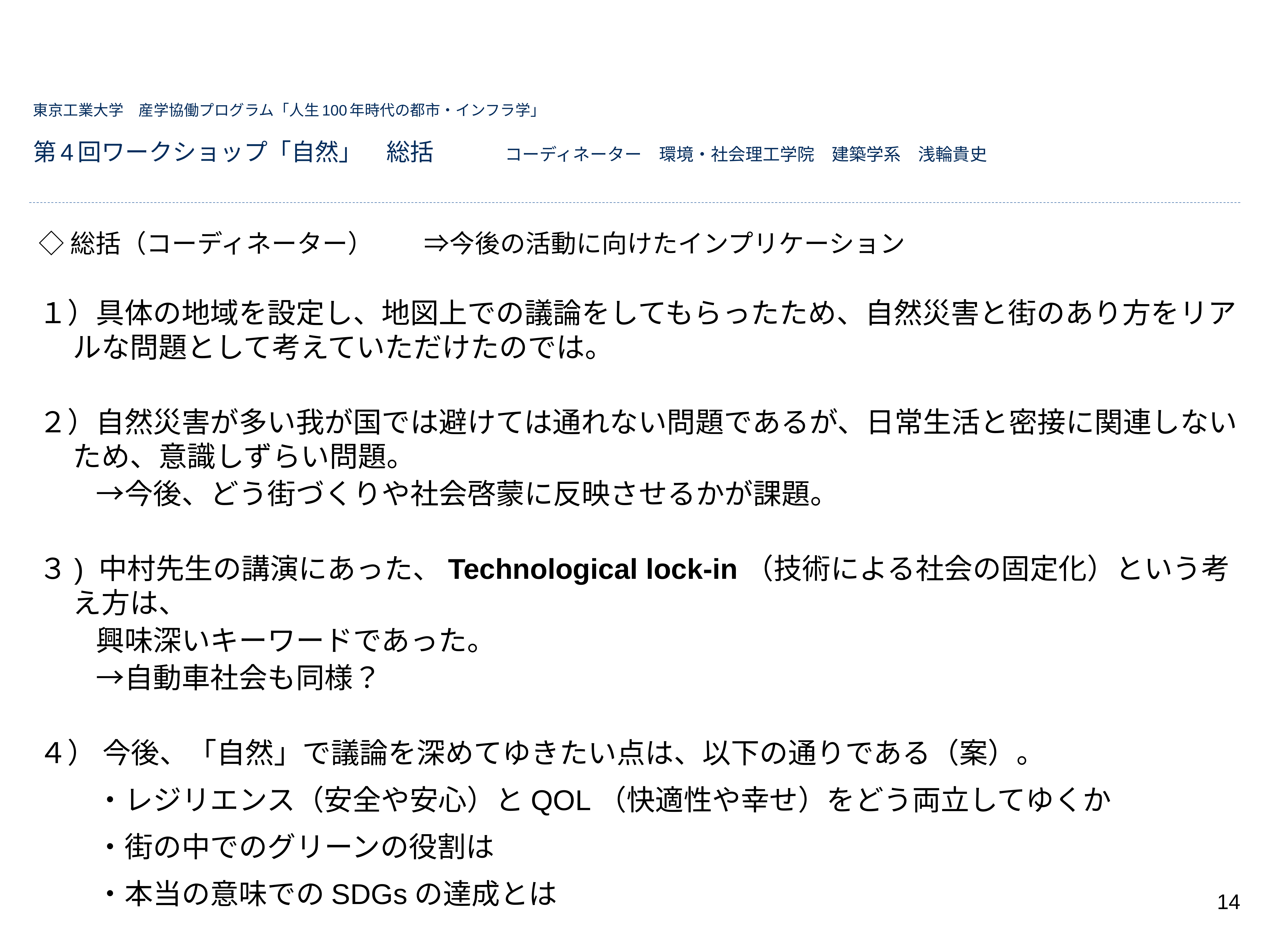

# 東京工業大学　産学協働プログラム「人生100年時代の都市・インフラ学」 第4回ワークショップ「自然」　総括　　　コーディネーター　環境・社会理工学院　建築学系　浅輪貴史
◇総括（コーディネーター）　　⇒今後の活動に向けたインプリケーション

１）具体の地域を設定し、地図上での議論をしてもらったため、自然災害と街のあり方をリアルな問題として考えていただけたのでは。

２）自然災害が多い我が国では避けては通れない問題であるが、日常生活と密接に関連しないため、意識しずらい問題。
　　→今後、どう街づくりや社会啓蒙に反映させるかが課題。

３) 中村先生の講演にあった、Technological lock-in（技術による社会の固定化）という考え方は、
　　興味深いキーワードであった。
　　→自動車社会も同様？

４） 今後、「自然」で議論を深めてゆきたい点は、以下の通りである（案）。
　　・レジリエンス（安全や安心）とQOL（快適性や幸せ）をどう両立してゆくか
　　・街の中でのグリーンの役割は
　　・本当の意味でのSDGsの達成とは
14